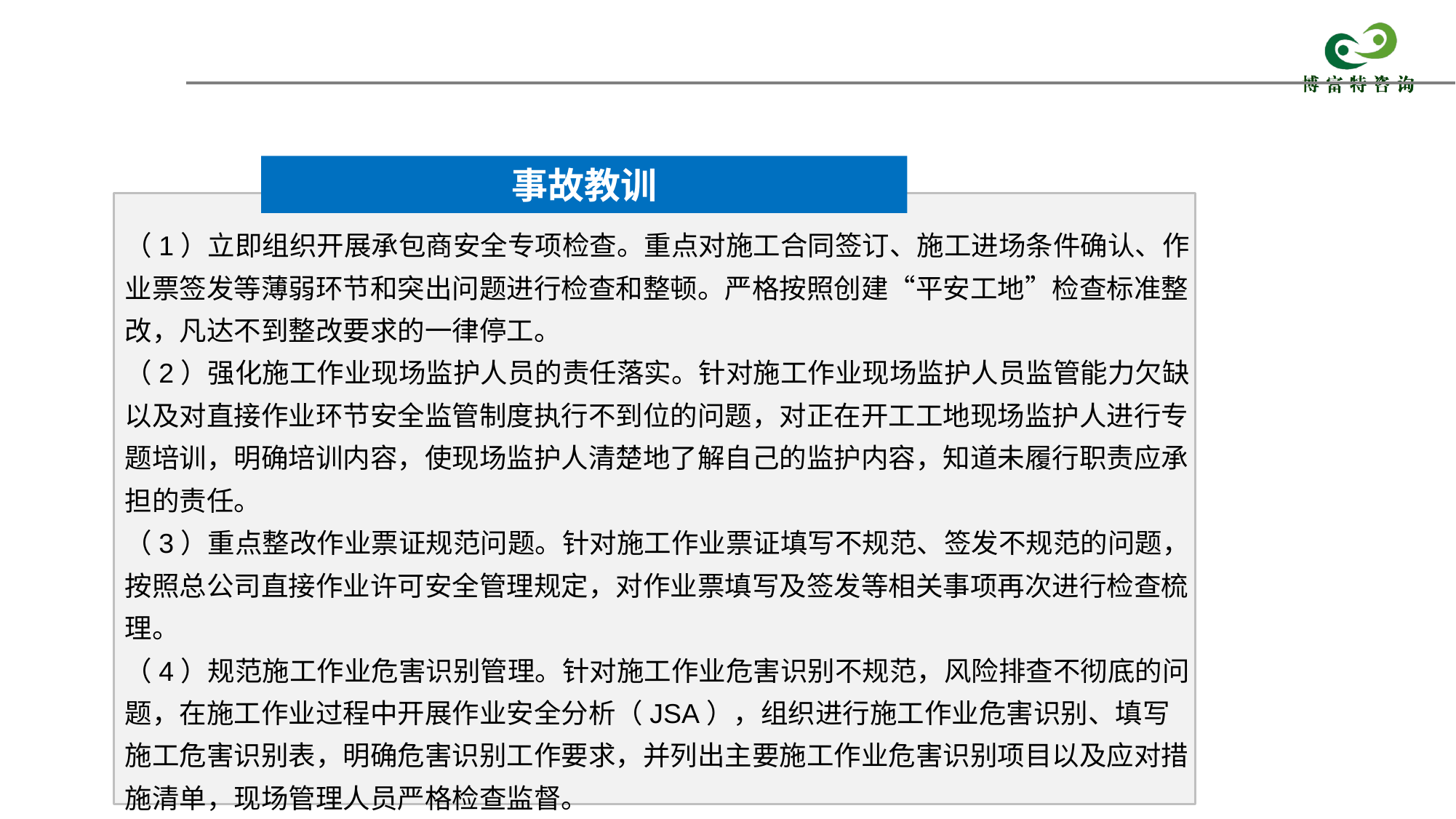

事故教训

（1）立即组织开展承包商安全专项检查。重点对施工合同签订、施工进场条件确认、作业票签发等薄弱环节和突出问题进行检查和整顿。严格按照创建“平安工地”检查标准整改，凡达不到整改要求的一律停工。
（2）强化施工作业现场监护人员的责任落实。针对施工作业现场监护人员监管能力欠缺以及对直接作业环节安全监管制度执行不到位的问题，对正在开工工地现场监护人进行专题培训，明确培训内容，使现场监护人清楚地了解自己的监护内容，知道未履行职责应承担的责任。
（3）重点整改作业票证规范问题。针对施工作业票证填写不规范、签发不规范的问题，按照总公司直接作业许可安全管理规定，对作业票填写及签发等相关事项再次进行检查梳理。
（4）规范施工作业危害识别管理。针对施工作业危害识别不规范，风险排查不彻底的问题，在施工作业过程中开展作业安全分析（JSA），组织进行施工作业危害识别、填写施工危害识别表，明确危害识别工作要求，并列出主要施工作业危害识别项目以及应对措施清单，现场管理人员严格检查监督。